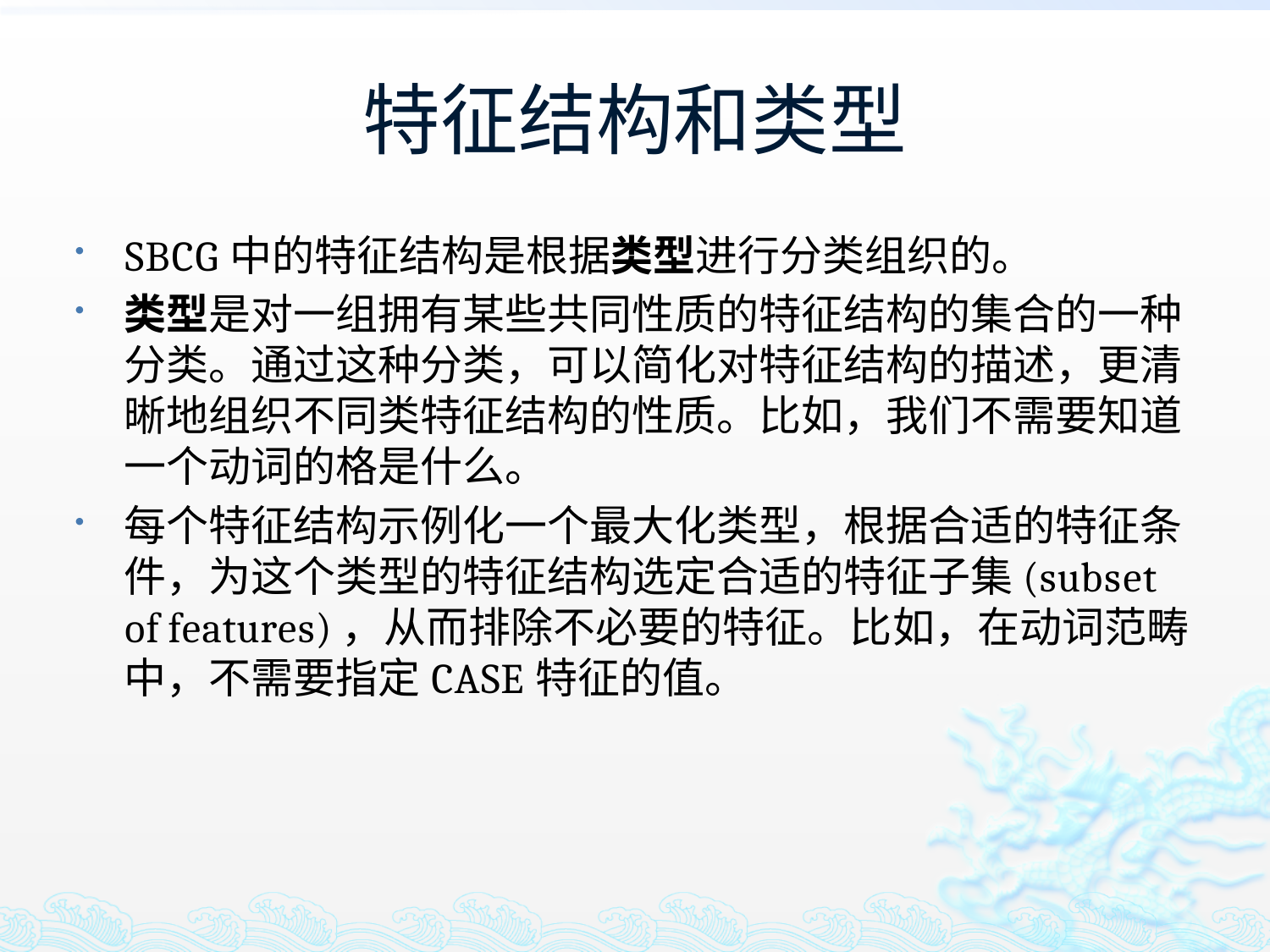

# 特征结构和类型
SBCG中的特征结构是根据类型进行分类组织的。
类型是对一组拥有某些共同性质的特征结构的集合的一种分类。通过这种分类，可以简化对特征结构的描述，更清晰地组织不同类特征结构的性质。比如，我们不需要知道一个动词的格是什么。
每个特征结构示例化一个最大化类型，根据合适的特征条件，为这个类型的特征结构选定合适的特征子集(subset of features)，从而排除不必要的特征。比如，在动词范畴中，不需要指定CASE特征的值。